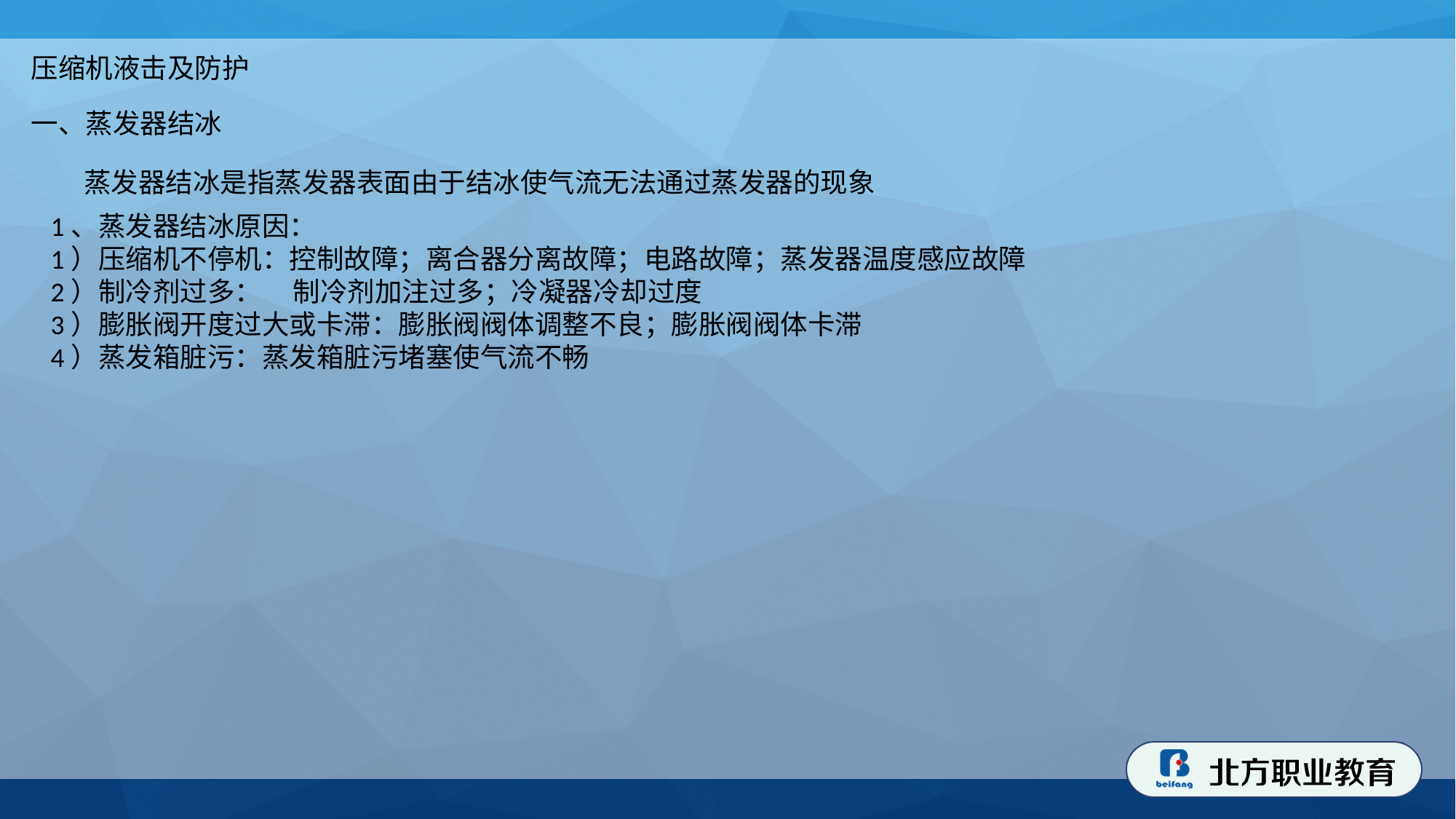

压缩机液击及防护
一、蒸发器结冰
蒸发器结冰是指蒸发器表面由于结冰使气流无法通过蒸发器的现象
1、蒸发器结冰原因：
1）压缩机不停机：控制故障；离合器分离故障；电路故障；蒸发器温度感应故障
2）制冷剂过多：     制冷剂加注过多；冷凝器冷却过度
3）膨胀阀开度过大或卡滞：膨胀阀阀体调整不良；膨胀阀阀体卡滞
4）蒸发箱脏污：蒸发箱脏污堵塞使气流不畅